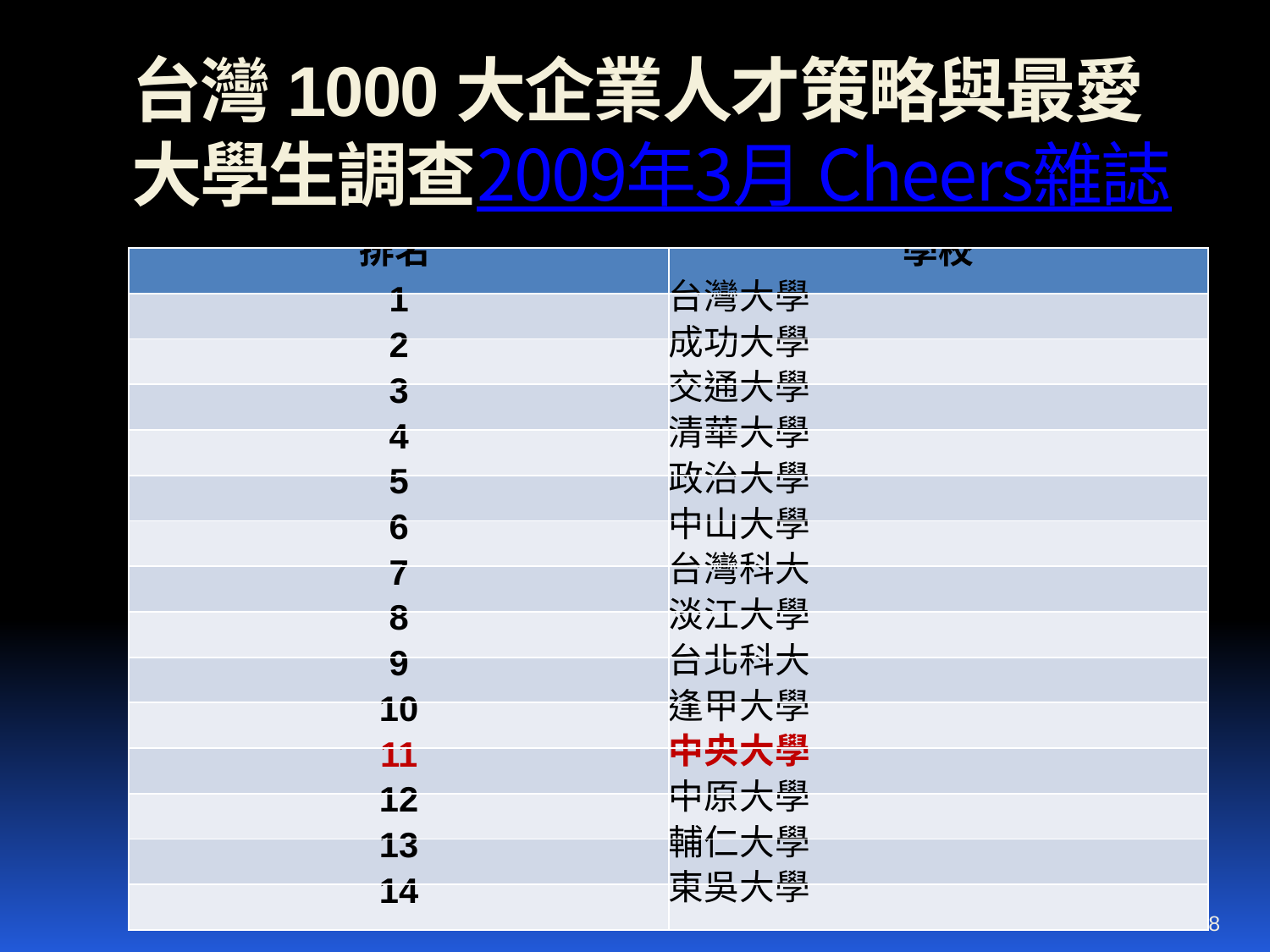

# 台灣1000大企業人才策略與最愛大學生調查2009年3月 Cheers雜誌
| 排名 | 學校 |
| --- | --- |
| 1 | 台灣大學 |
| 2 | 成功大學 |
| 3 | 交通大學 |
| 4 | 清華大學 |
| 5 | 政治大學 |
| 6 | 中山大學 |
| 7 | 台灣科大 |
| 8 | 淡江大學 |
| 9 | 台北科大 |
| 10 | 逢甲大學 |
| 11 | 中央大學 |
| 12 | 中原大學 |
| 13 | 輔仁大學 |
| 14 | 東吳大學 |
8